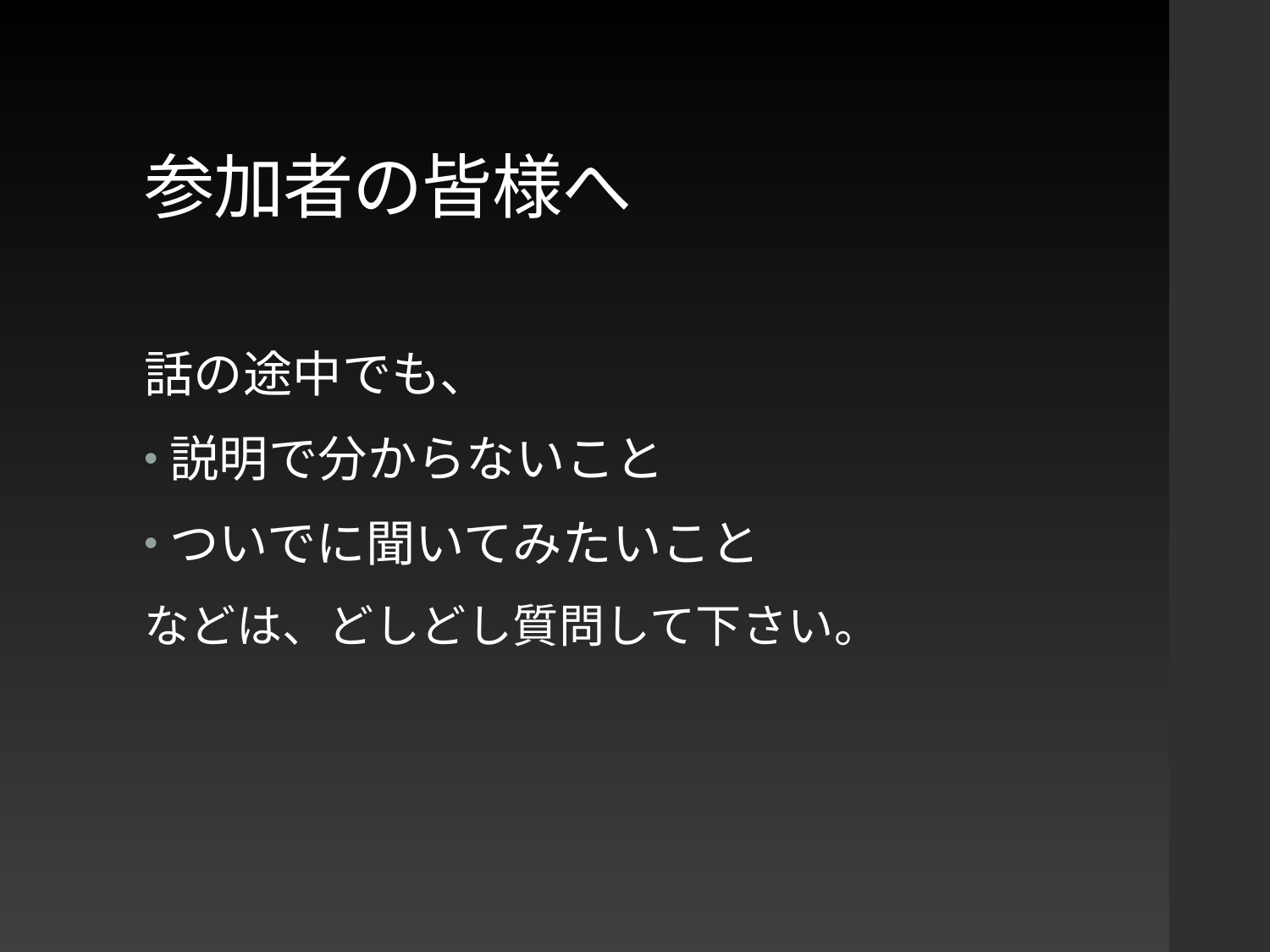

# 参加者の皆様へ

話の途中でも、
説明で分からないこと
ついでに聞いてみたいこと
などは、どしどし質問して下さい。